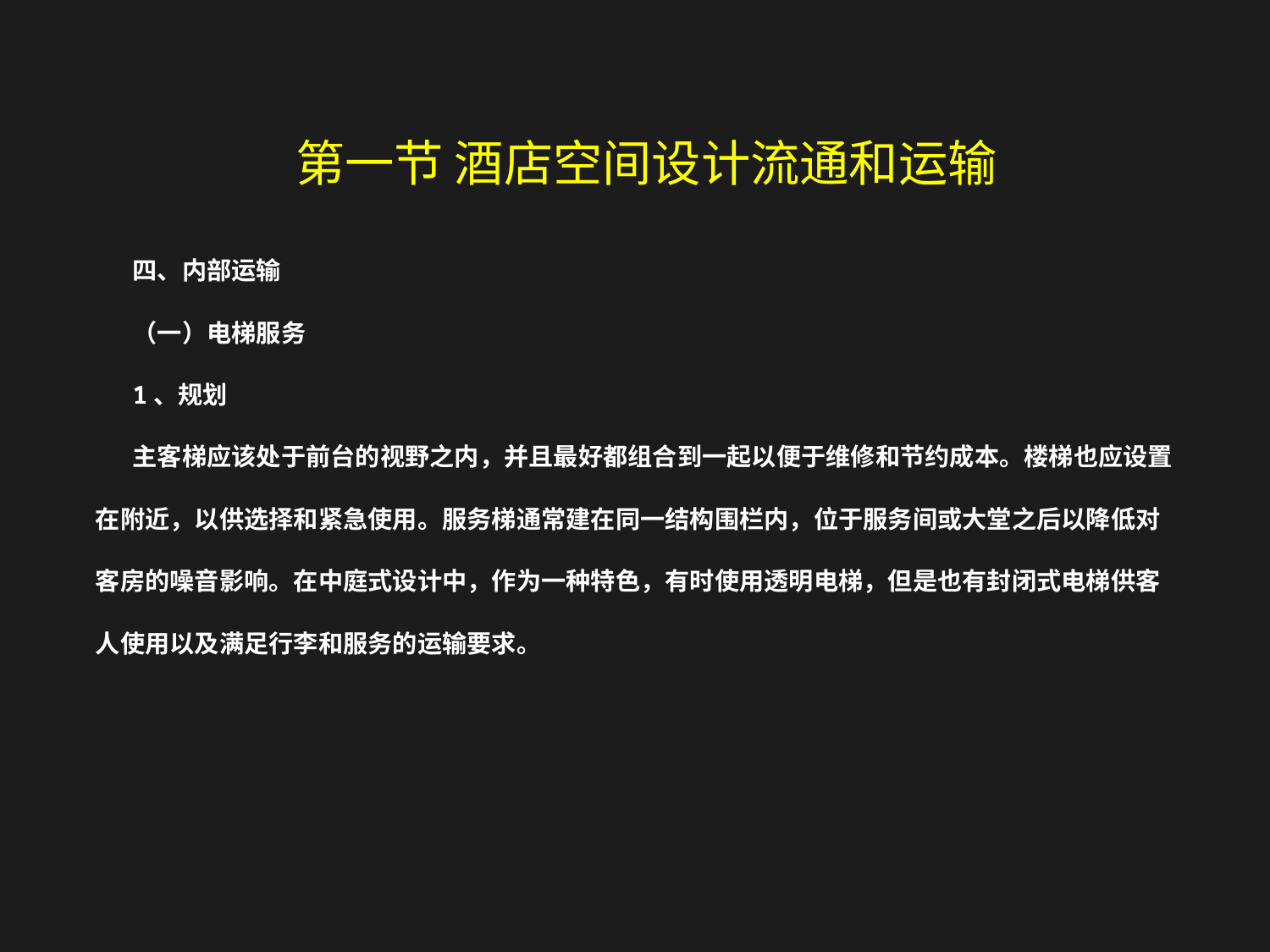

第一节 酒店空间设计流通和运输
四、内部运输
（一）电梯服务
1、规划
主客梯应该处于前台的视野之内，并且最好都组合到一起以便于维修和节约成本。楼梯也应设置在附近，以供选择和紧急使用。服务梯通常建在同一结构围栏内，位于服务间或大堂之后以降低对客房的噪音影响。在中庭式设计中，作为一种特色，有时使用透明电梯，但是也有封闭式电梯供客人使用以及满足行李和服务的运输要求。